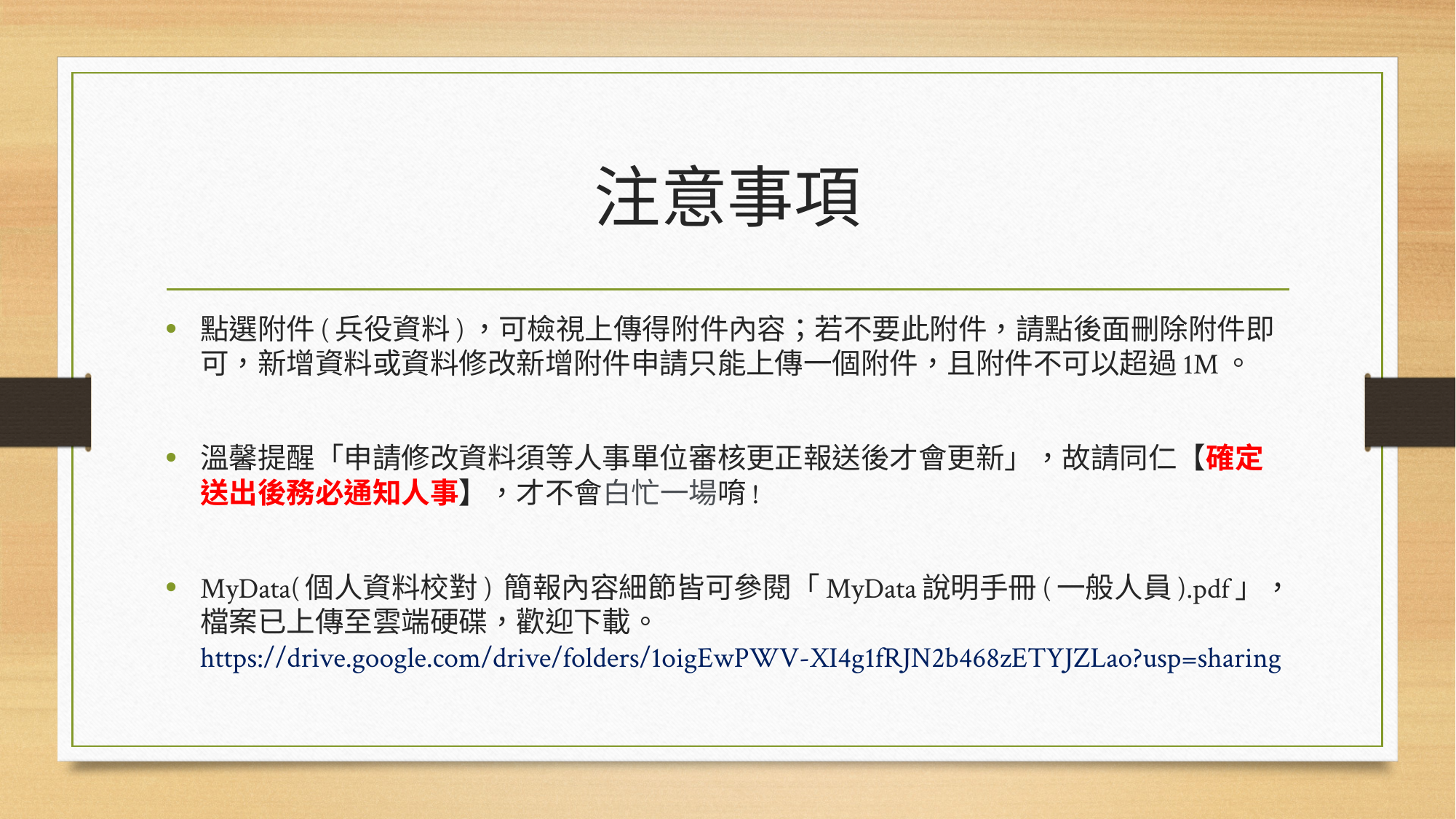

# 注意事項
點選附件(兵役資料)，可檢視上傳得附件內容；若不要此附件，請點後面刪除附件即可，新增資料或資料修改新增附件申請只能上傳一個附件，且附件不可以超過1M。

溫馨提醒「申請修改資料須等人事單位審核更正報送後才會更新」，故請同仁【確定送出後務必通知人事】，才不會白忙一場唷!

MyData(個人資料校對) 簡報內容細節皆可參閱「MyData說明手冊(一般人員).pdf」，檔案已上傳至雲端硬碟，歡迎下載。
https://drive.google.com/drive/folders/1oigEwPWV-XI4g1fRJN2b468zETYJZLao?usp=sharing